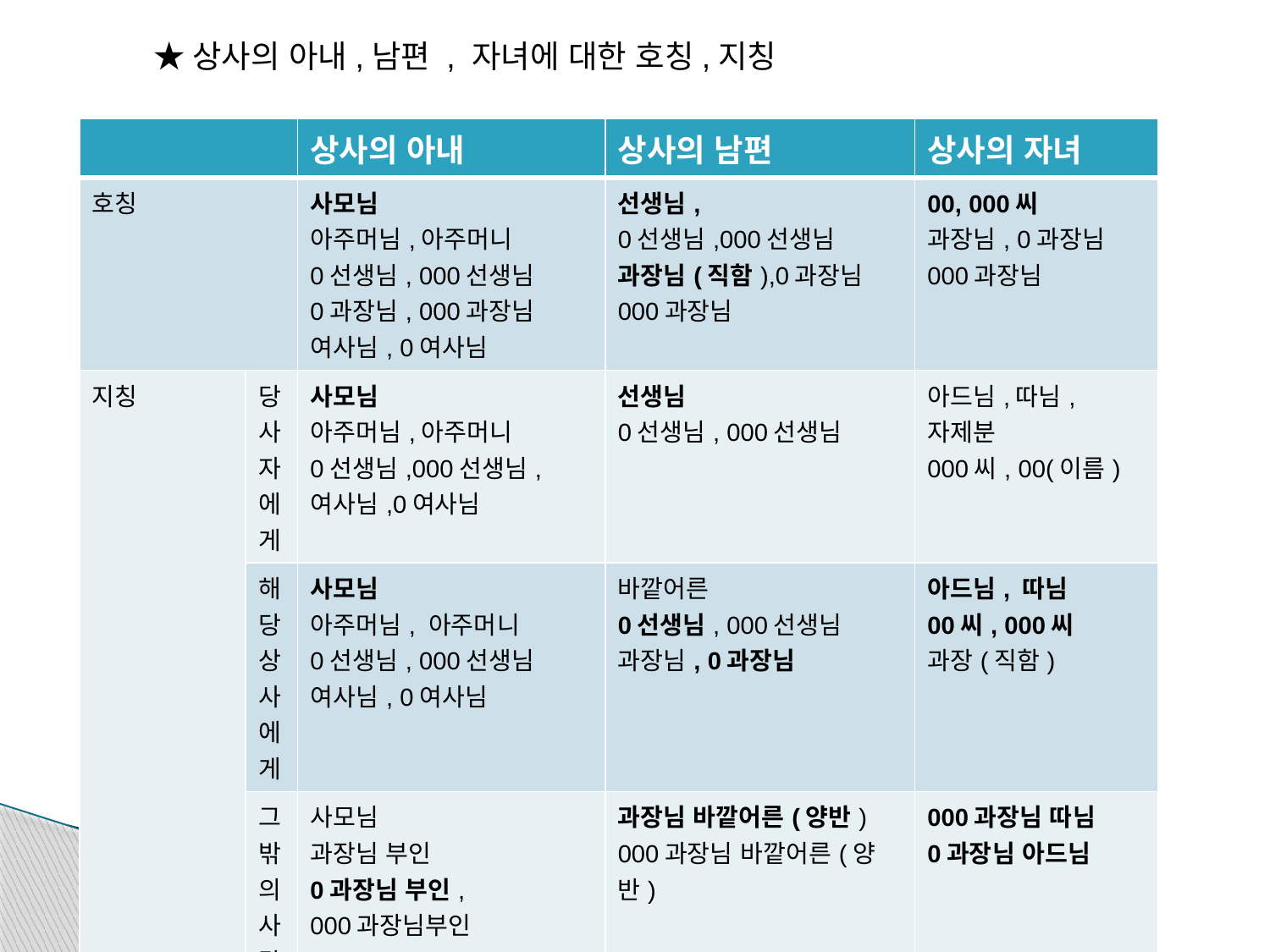

★상사의 아내,남편 , 자녀에 대한 호칭,지칭
|  |  | 상사의 아내 | 상사의 남편 | 상사의 자녀 |
| --- | --- | --- | --- | --- |
| 호칭 |  | 사모님 아주머님,아주머니 0선생님, 000선생님 0과장님, 000과장님 여사님, 0여사님 | 선생님, 0선생님,000선생님 과장님(직함),0과장님 000과장님 | 00, 000씨 과장님, 0과장님 000과장님 |
| 지칭 | 당 사 자 에 게 | 사모님 아주머님,아주머니 0선생님,000선생님, 여사님,0여사님 | 선생님 0선생님, 000선생님 | 아드님,따님,자제분 000씨, 00(이름) |
|  | 해 당 상 사에 게 | 사모님 아주머님, 아주머니 0선생님, 000선생님 여사님, 0여사님 | 바깥어른 0선생님, 000선생님 과장님, 0과장님 | 아드님, 따님 00씨, 000씨 과장(직함) |
|  | 그 밖의 사 람 에 게 | 사모님 과장님 부인 0과장님 부인, 000과장님부인 | 과장님 바깥어른(양반) 000과장님 바깥어른(양반) | 000과장님 따님 0과장님 아드님 |